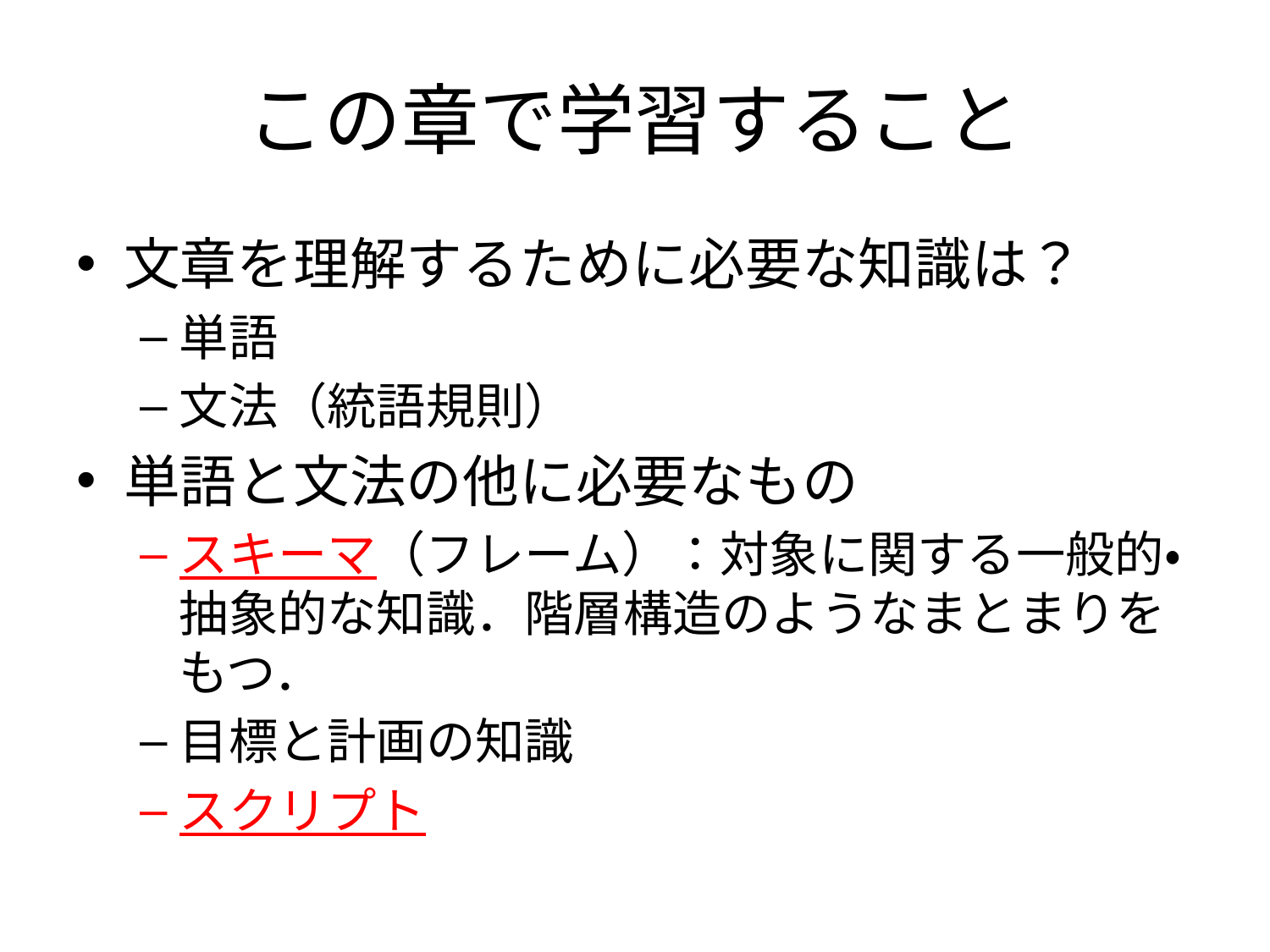

# この章で学習すること
文章を理解するために必要な知識は？
単語
文法（統語規則）
単語と文法の他に必要なもの
スキーマ（フレーム）：対象に関する一般的・抽象的な知識．階層構造のようなまとまりをもつ．
目標と計画の知識
スクリプト